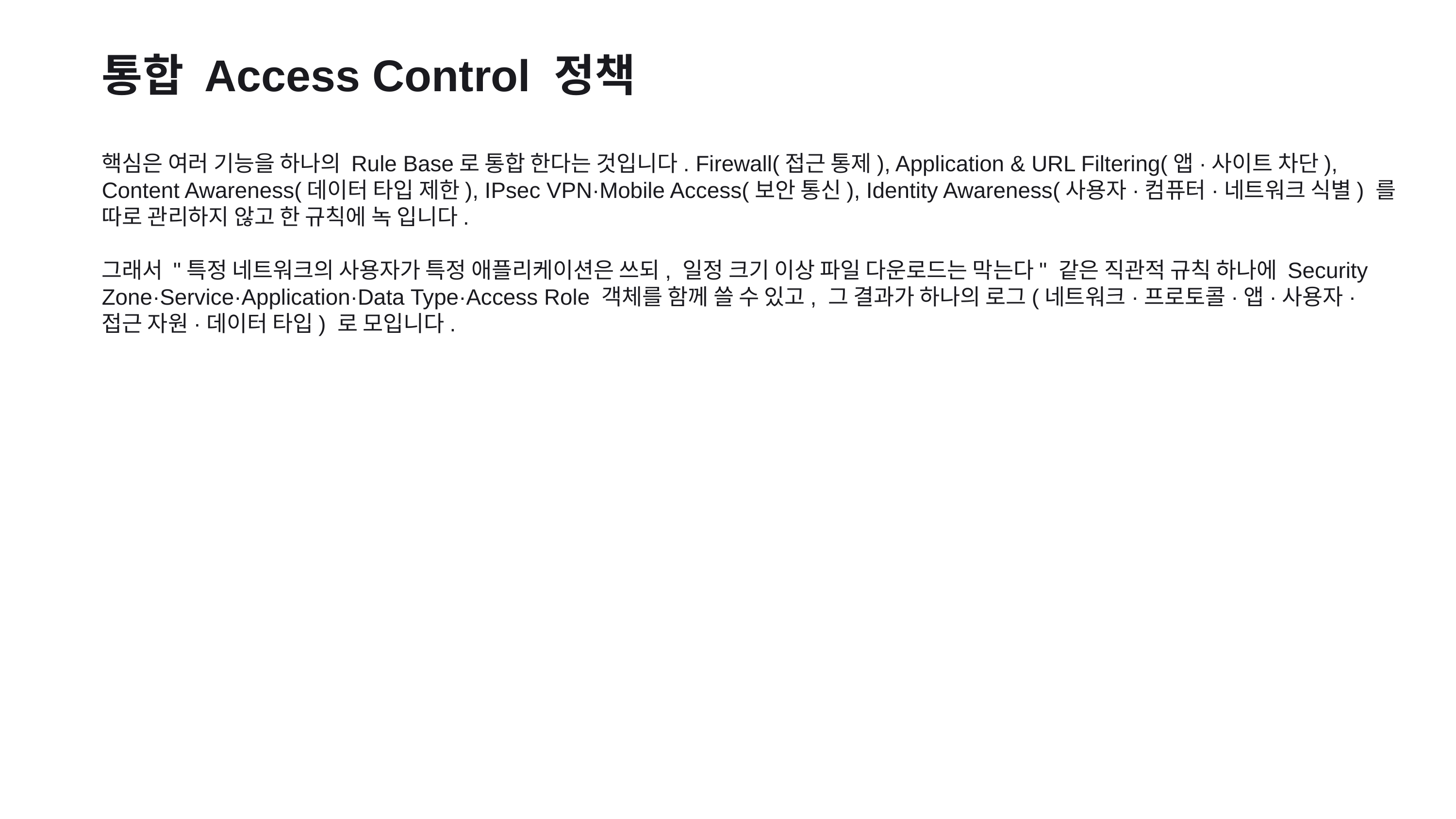

통합 Access Control 정책
핵심은 여러 기능을 하나의 Rule Base로 통합 한다는 것입니다. Firewall(접근 통제), Application & URL Filtering(앱·사이트 차단), Content Awareness(데이터 타입 제한), IPsec VPN·Mobile Access(보안 통신), Identity Awareness(사용자·컴퓨터·네트워크 식별) 를 따로 관리하지 않고 한 규칙에 녹 입니다.

그래서 "특정 네트워크의 사용자가 특정 애플리케이션은 쓰되, 일정 크기 이상 파일 다운로드는 막는다" 같은 직관적 규칙 하나에 Security Zone·Service·Application·Data Type·Access Role 객체를 함께 쓸 수 있고, 그 결과가 하나의 로그(네트워크·프로토콜·앱·사용자·접근 자원·데이터 타입) 로 모입니다.